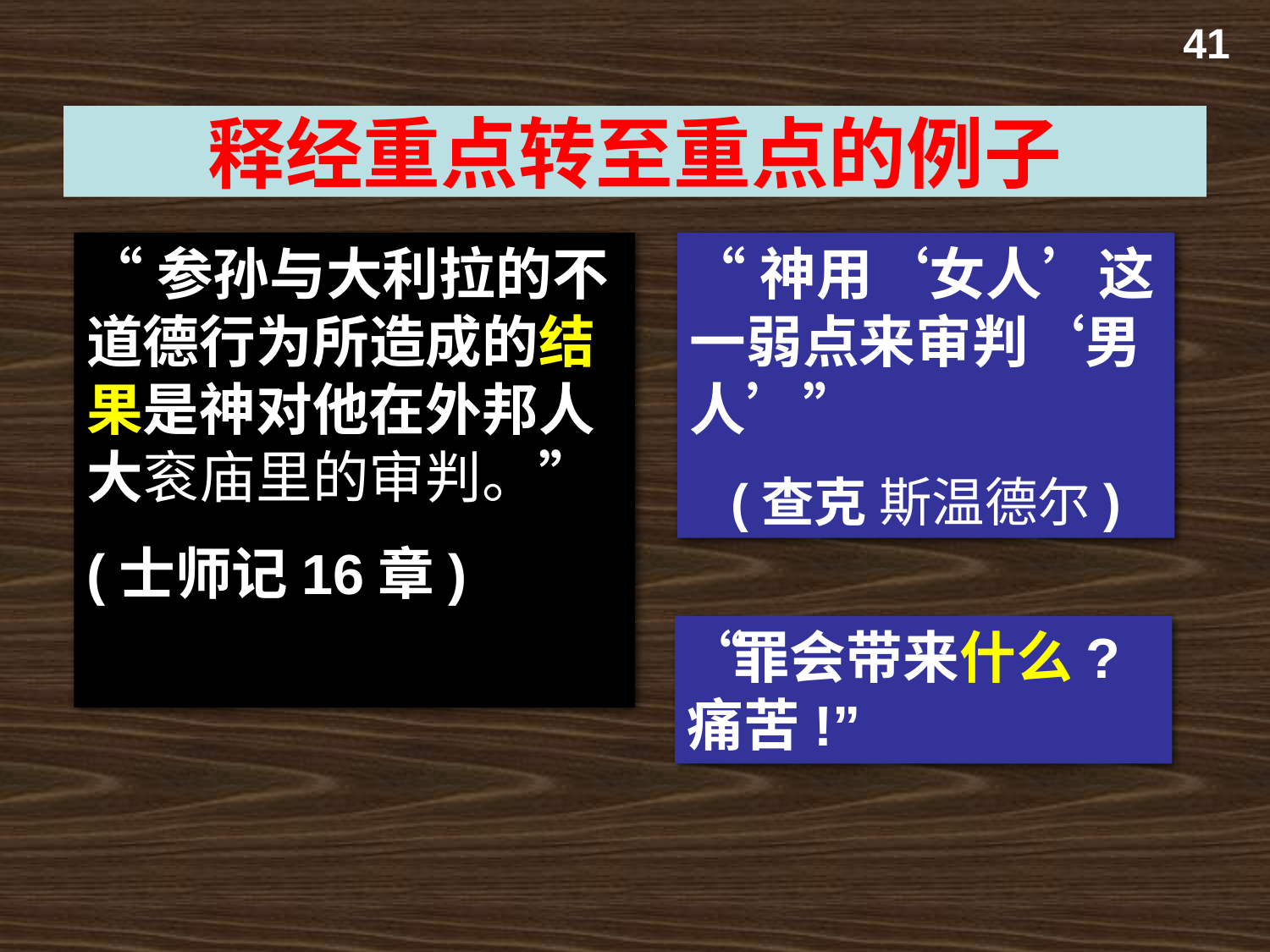

41
释经重点转至重点的例子
“参孙与大利拉的不道德行为所造成的结果是神对他在外邦人大衮庙里的审判。”
(士师记16章)

“神用‘女人’这一弱点来审判‘男人’”
(查克 斯温德尔)
“罪会带来什么?  痛苦!”